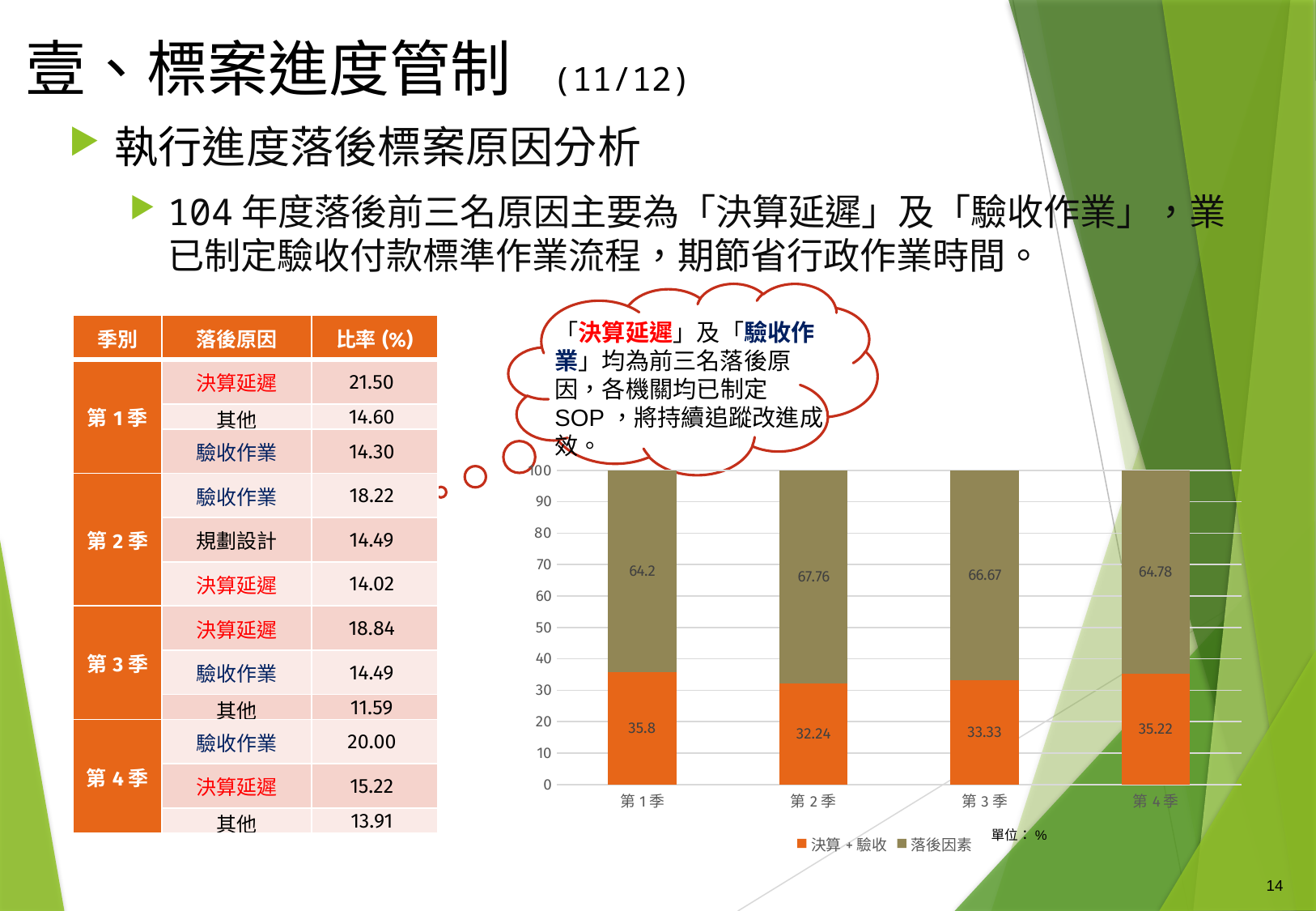

# 壹、標案進度管制  (11/12)
執行進度落後標案原因分析
104年度落後前三名原因主要為「決算延遲」及「驗收作業」，業已制定驗收付款標準作業流程，期節省行政作業時間。

「決算延遲」及「驗收作業」均為前三名落後原因，各機關均已制定SOP，將持續追蹤改進成效。
| 季別 | 落後原因 | 比率(%) |
| --- | --- | --- |
| 第1季 | 決算延遲 | 21.50 |
|  | 其他 | 14.60 |
|  | 驗收作業 | 14.30 |
| 第2季 | 驗收作業 | 18.22 |
|  | 規劃設計 | 14.49 |
|  | 決算延遲 | 14.02 |
| 第3季 | 決算延遲 | 18.84 |
|  | 驗收作業 | 14.49 |
|  | 其他 | 11.59 |
| 第4季 | 驗收作業 | 20.00 |
|  | 決算延遲 | 15.22 |
|  | 其他 | 13.91 |

### Chart

| Category |  |  |
|---|---|---|
| 第1季 | 35.8 | 64.2 |
| 第2季 | 32.24 | 67.76 |
| 第3季 | 33.33 | 66.67 |
| 第4季 | 35.22 | 64.78 |
單位：%
14